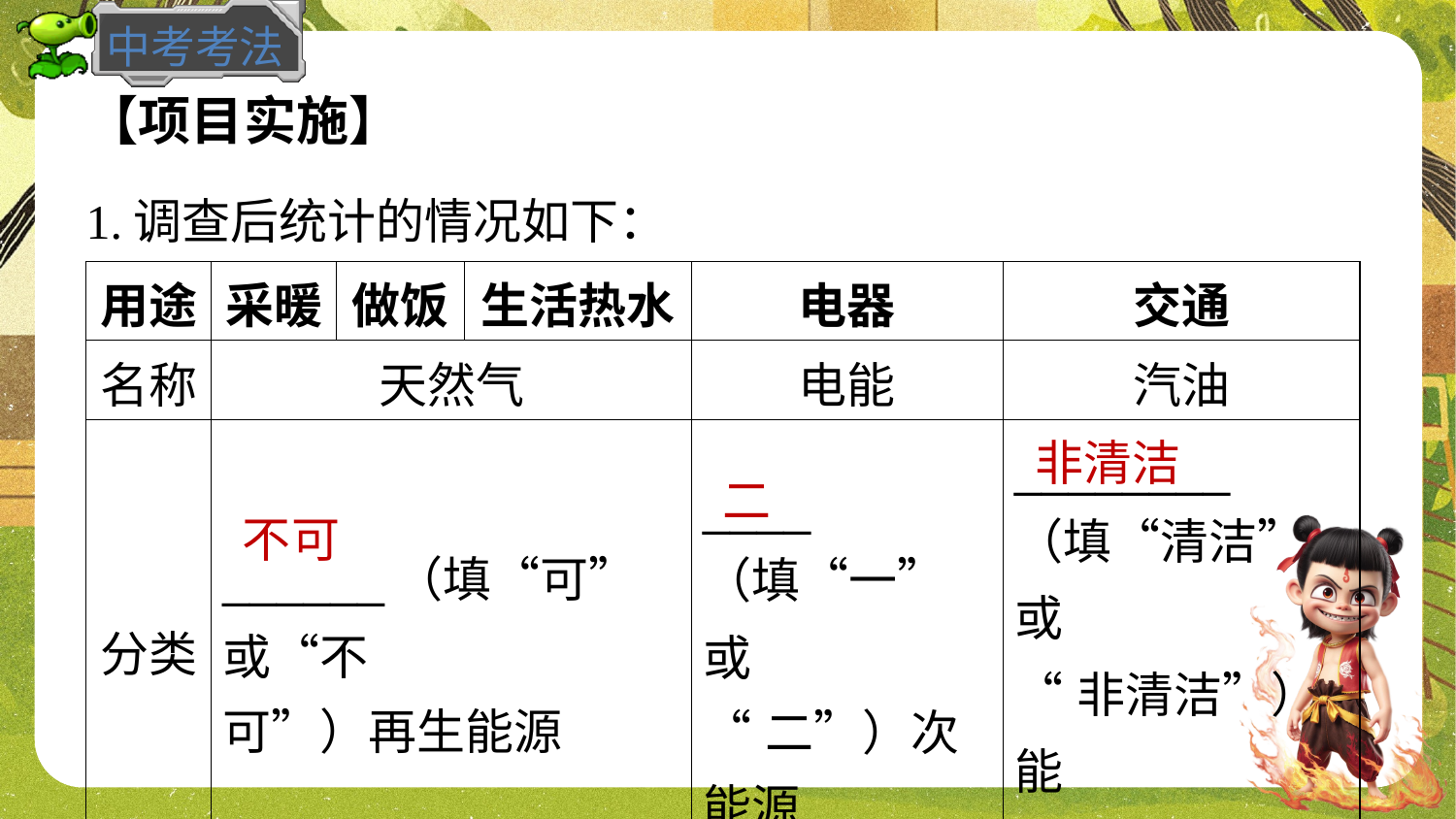

【项目实施】
1.调查后统计的情况如下：
| 用途 | 采暖 | 做饭 | 生活热水 | 电器 | 交通 |
| --- | --- | --- | --- | --- | --- |
| 名称 | 天然气 |  |  | 电能 | 汽油 |
| 分类 | \_\_\_\_\_\_（填“可”或“不 可”）再生能源 |  |  | \_\_\_\_ （填“一”或 “二”）次能源 | \_\_\_\_\_\_\_\_ （填“清洁”或 “非清洁”）能 源 |
非清洁
二
不可